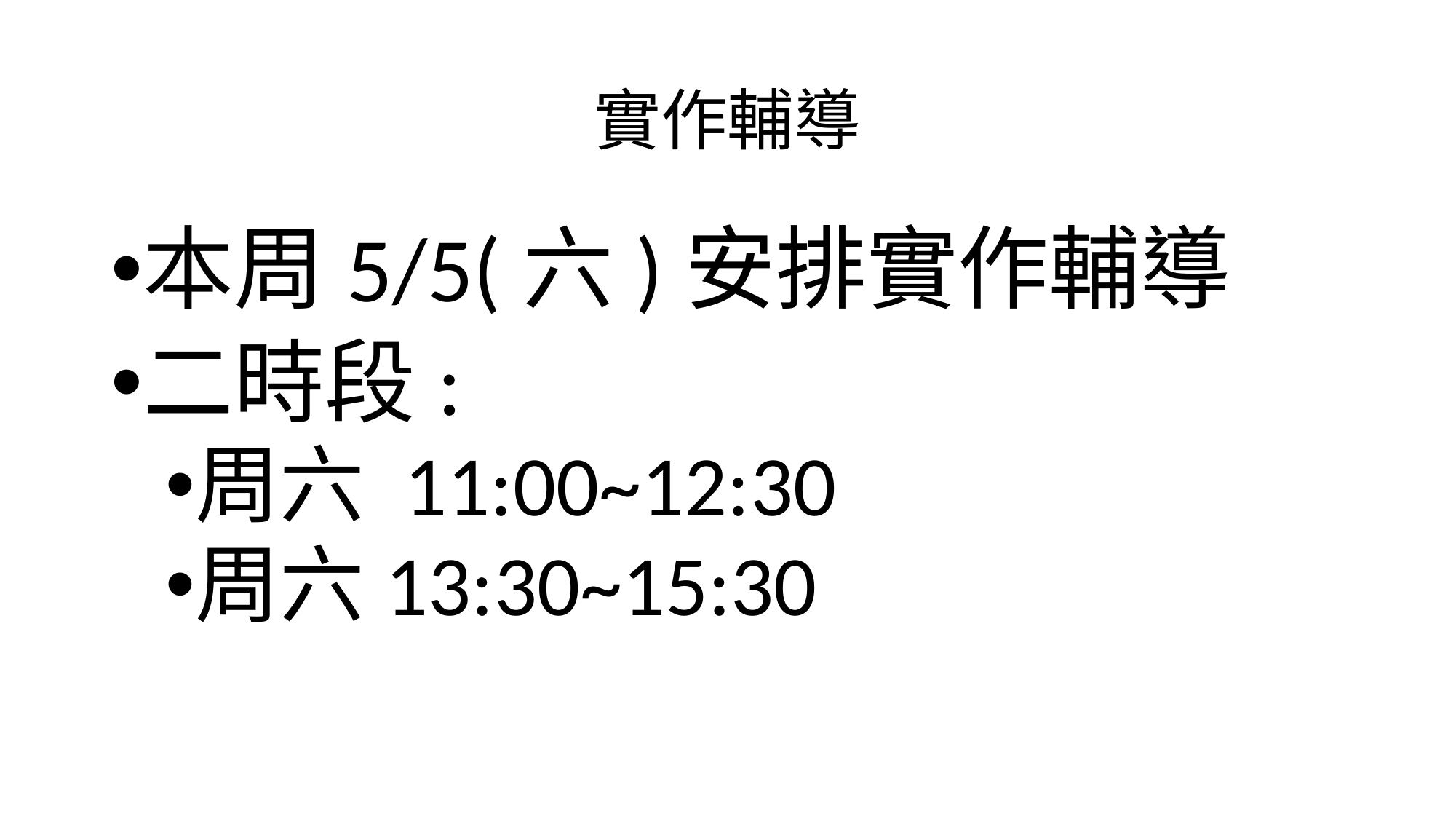

# 實作輔導
本周5/5(六)安排實作輔導
二時段:
周六 11:00~12:30
周六13:30~15:30